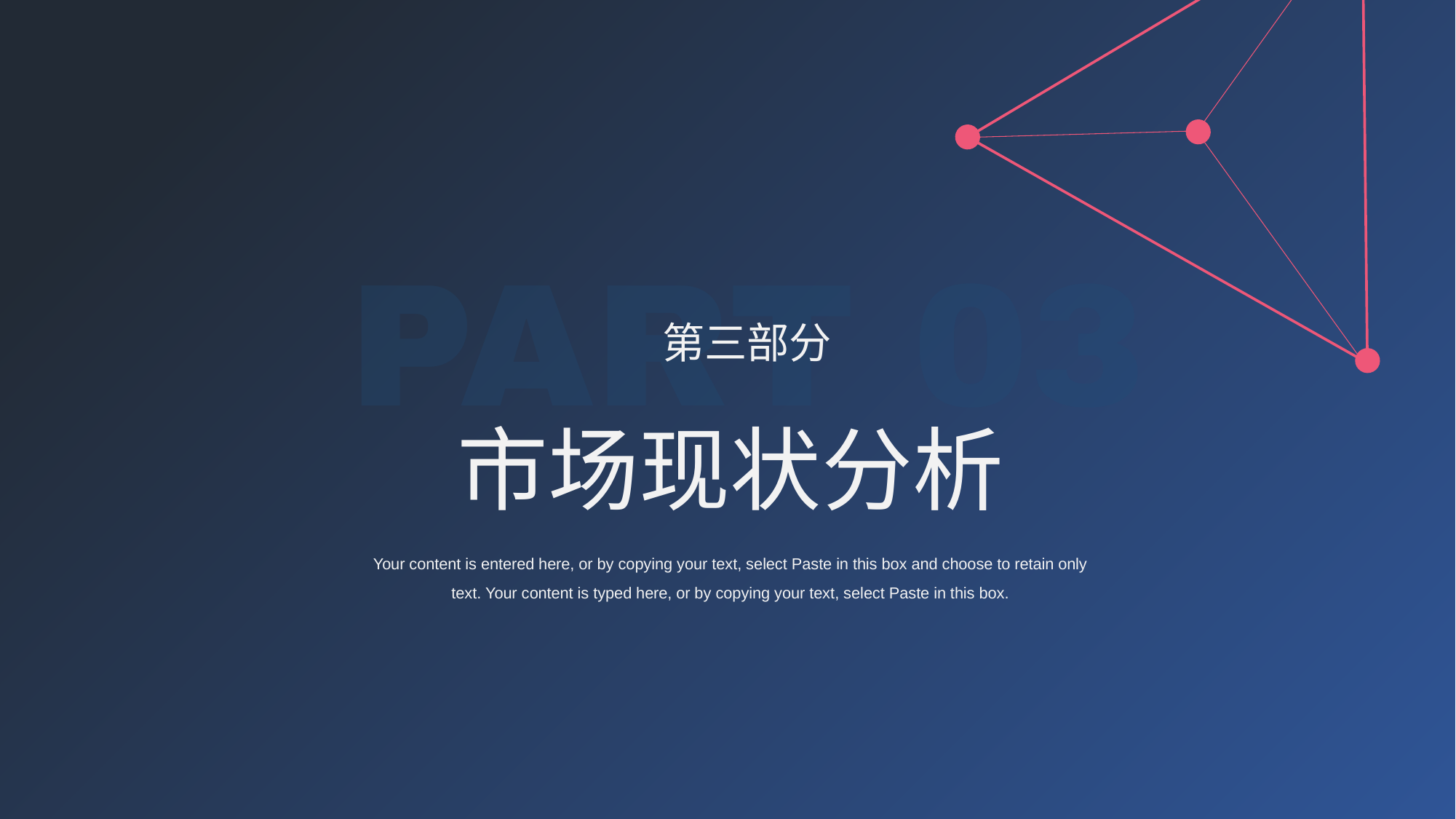

PART 03
第三部分
市场现状分析
Your content is entered here, or by copying your text, select Paste in this box and choose to retain only text. Your content is typed here, or by copying your text, select Paste in this box.